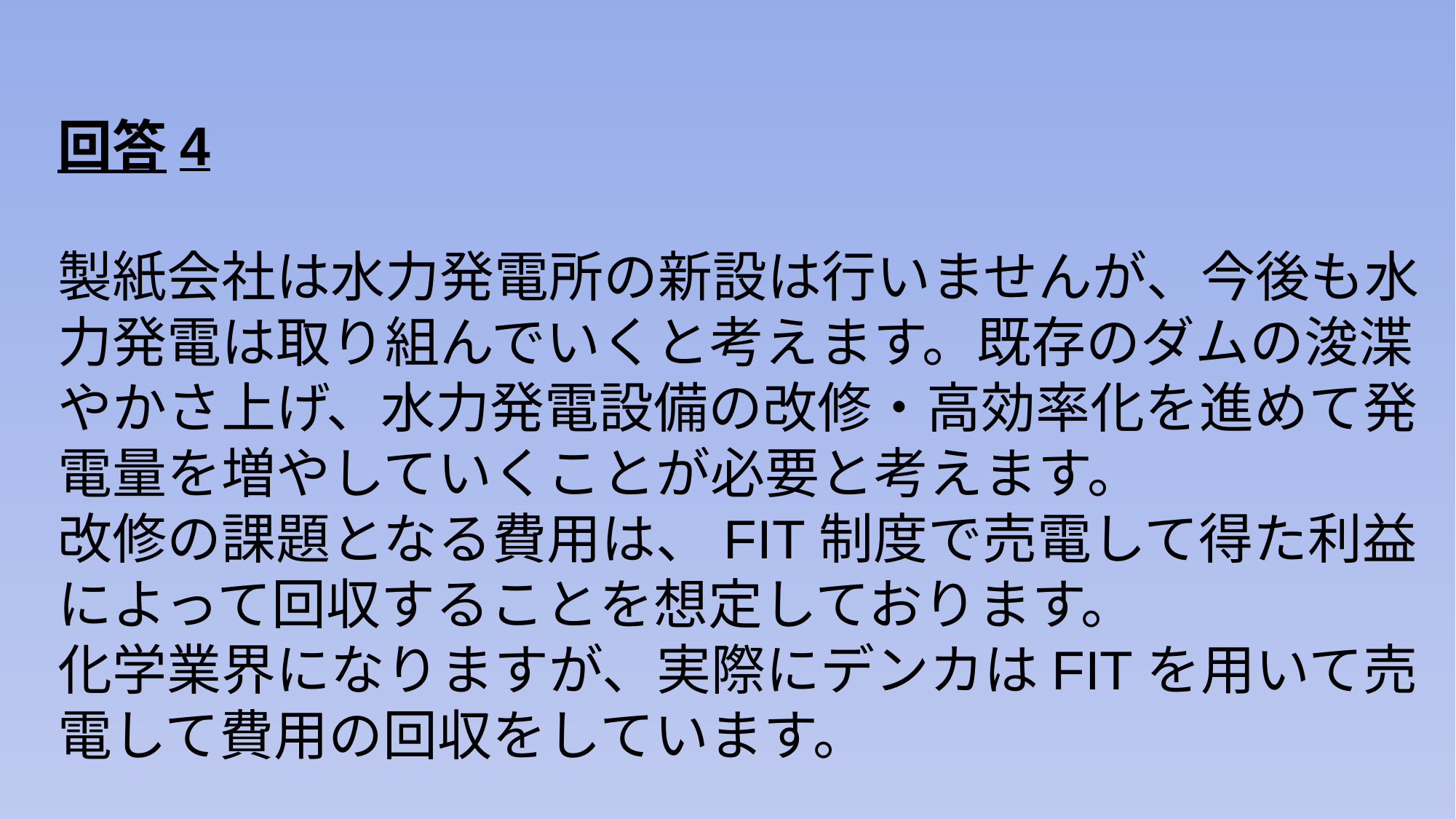

回答4

製紙会社は水力発電所の新設は行いませんが、今後も水力発電は取り組んでいくと考えます。既存のダムの浚渫やかさ上げ、水力発電設備の改修・高効率化を進めて発電量を増やしていくことが必要と考えます。
改修の課題となる費用は、FIT制度で売電して得た利益によって回収することを想定しております。
化学業界になりますが、実際にデンカはFITを用いて売電して費用の回収をしています。